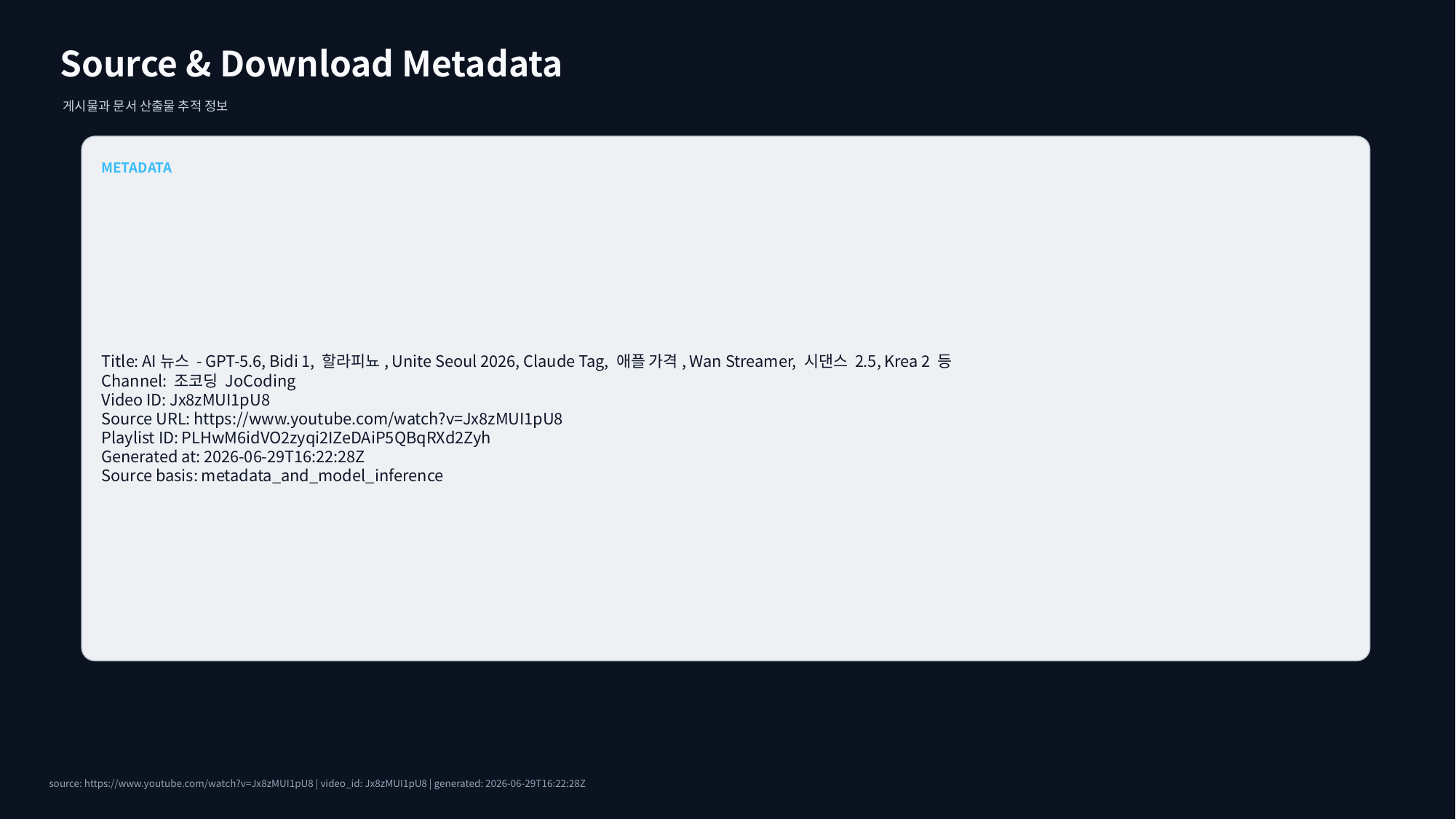

Source & Download Metadata
게시물과 문서 산출물 추적 정보

METADATA
Title: AI뉴스 - GPT‑5.6, Bidi 1, 할라피뇨, Unite Seoul 2026, Claude Tag, 애플 가격, Wan Streamer, 시댄스 2.5, Krea 2 등
Channel: 조코딩 JoCoding
Video ID: Jx8zMUI1pU8
Source URL: https://www.youtube.com/watch?v=Jx8zMUI1pU8
Playlist ID: PLHwM6idVO2zyqi2IZeDAiP5QBqRXd2Zyh
Generated at: 2026-06-29T16:22:28Z
Source basis: metadata_and_model_inference
source: https://www.youtube.com/watch?v=Jx8zMUI1pU8 | video_id: Jx8zMUI1pU8 | generated: 2026-06-29T16:22:28Z